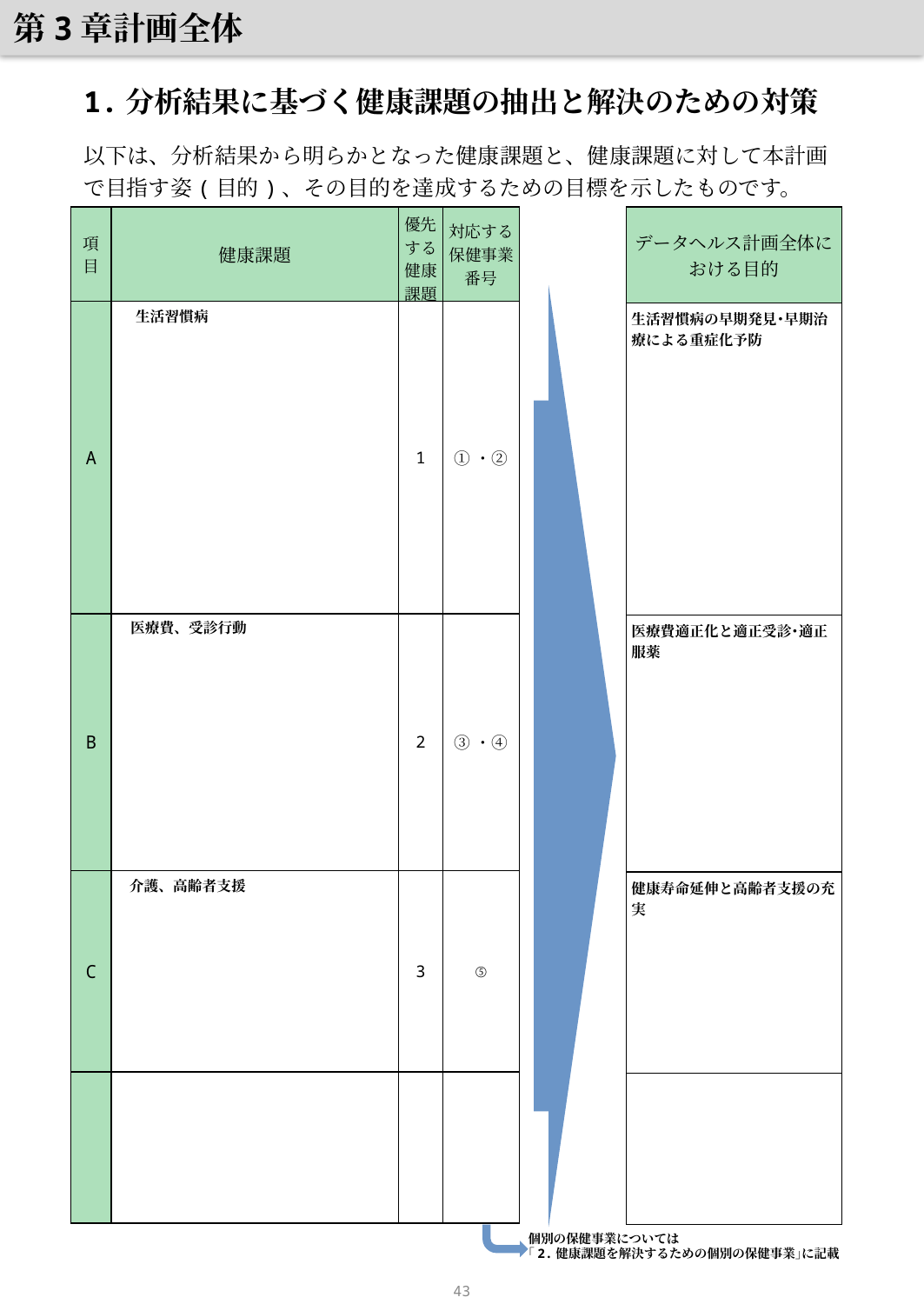

第3章計画全体
1.分析結果に基づく健康課題の抽出と解決のための対策
以下は、分析結果から明らかとなった健康課題と、健康課題に対して本計画で目指す姿(目的)、その目的を達成するための目標を示したものです。
| 項目 | 健康課題 | 優先する健康課題 | 対応する保健事業番号 |
| --- | --- | --- | --- |
| A |  | 1 | ①・② |
| B |  | 2 | ③・④ |
| C |  | 3 | ⑤ |
|  |  |  |  |
| データヘルス計画全体における目的 |
| --- |
| 生活習慣病の早期発見･早期治療による重症化予防 |
| 医療費適正化と適正受診･適正服薬 |
| 健康寿命延伸と高齢者支援の充実 |
|  |

生活習慣病

医療費、受診行動

介護、高齢者支援
個別の保健事業については
｢2.健康課題を解決するための個別の保健事業｣に記載

43